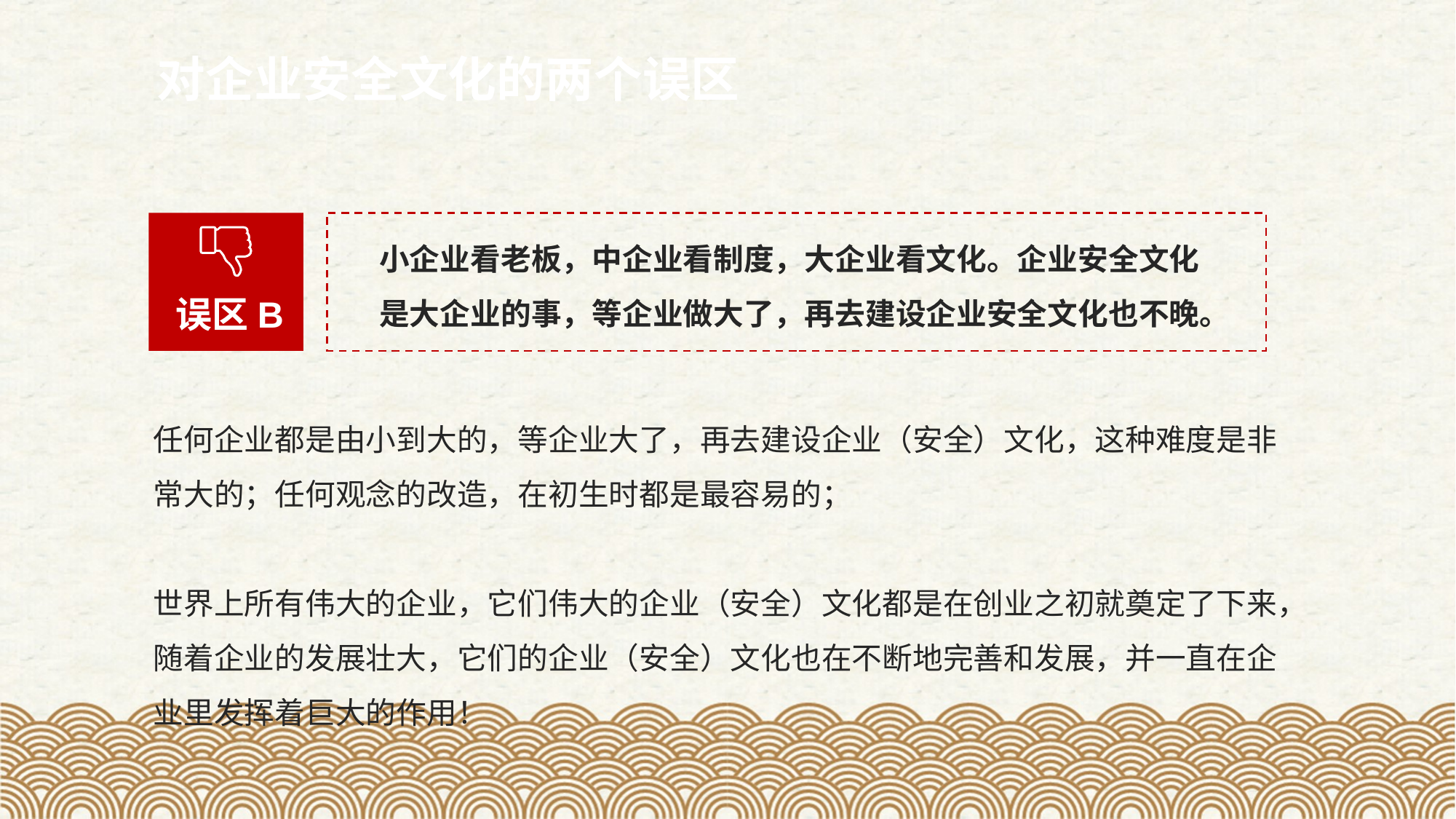

对企业安全文化的两个误区

小企业看老板，中企业看制度，大企业看文化。企业安全文化是大企业的事，等企业做大了，再去建设企业安全文化也不晚。

误区B
任何企业都是由小到大的，等企业大了，再去建设企业（安全）文化，这种难度是非常大的；任何观念的改造，在初生时都是最容易的；

世界上所有伟大的企业，它们伟大的企业（安全）文化都是在创业之初就奠定了下来，随着企业的发展壮大，它们的企业（安全）文化也在不断地完善和发展，并一直在企业里发挥着巨大的作用！